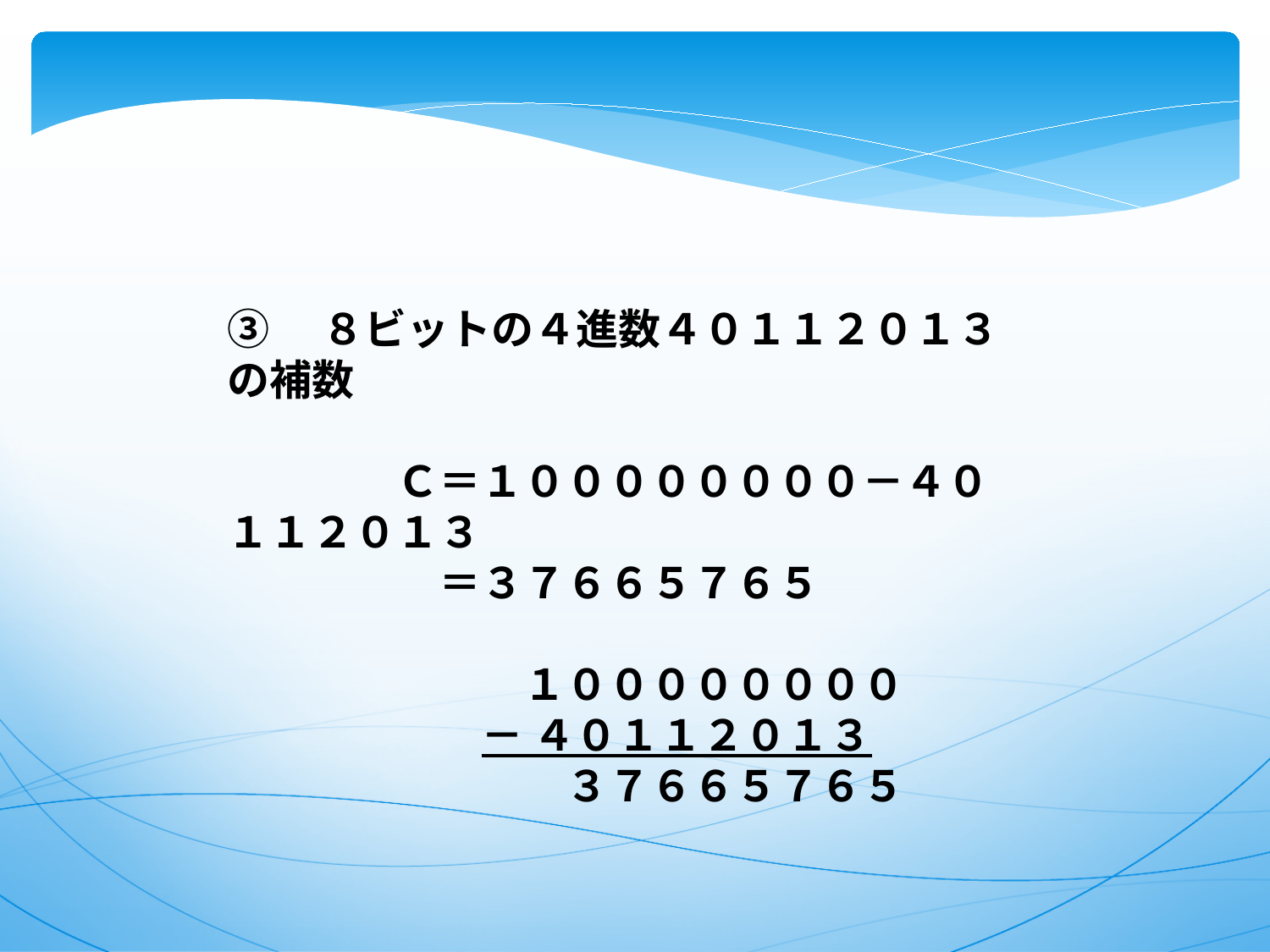

③　８ビットの４進数４０１１２０１３の補数

　　　　Ｃ＝１００００００００－４０１１２０１３
　　　　　＝３７６６５７６５

　　　　　　　１００００００００
　　　　　　－ ４０１１２０１３
　　　　　　　　３７６６５７６５